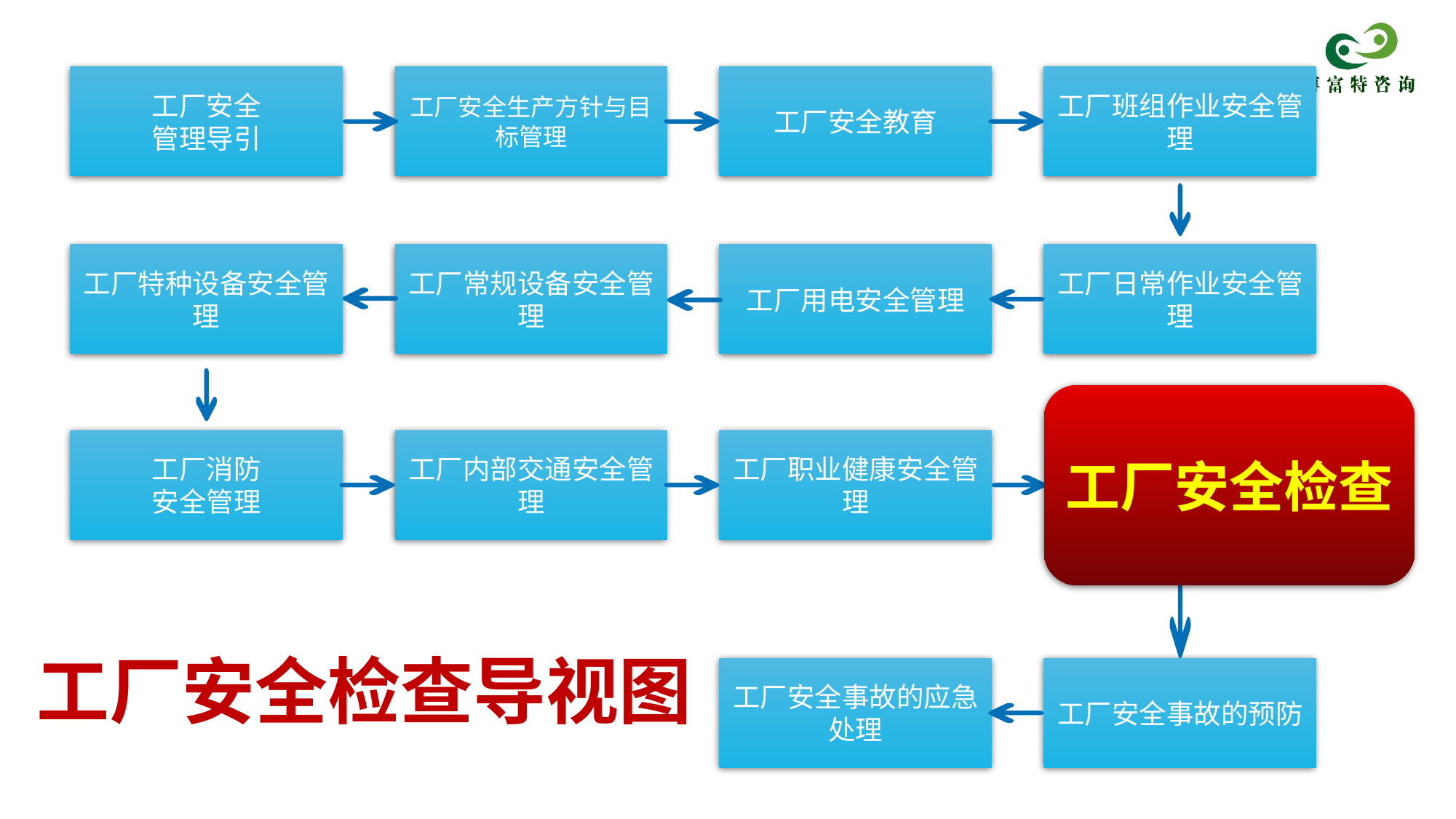

工厂安全
管理导引
工厂安全生产方针与目标管理
工厂安全教育
工厂班组作业安全管理

工厂特种设备安全管理
工厂常规设备安全管理
工厂用电安全管理
工厂日常作业安全管理

工厂安全检查
工厂消防
安全管理
工厂内部交通安全管理
工厂职业健康安全管理

工厂安全检查导视图
工厂安全事故的应急处理
工厂安全事故的预防